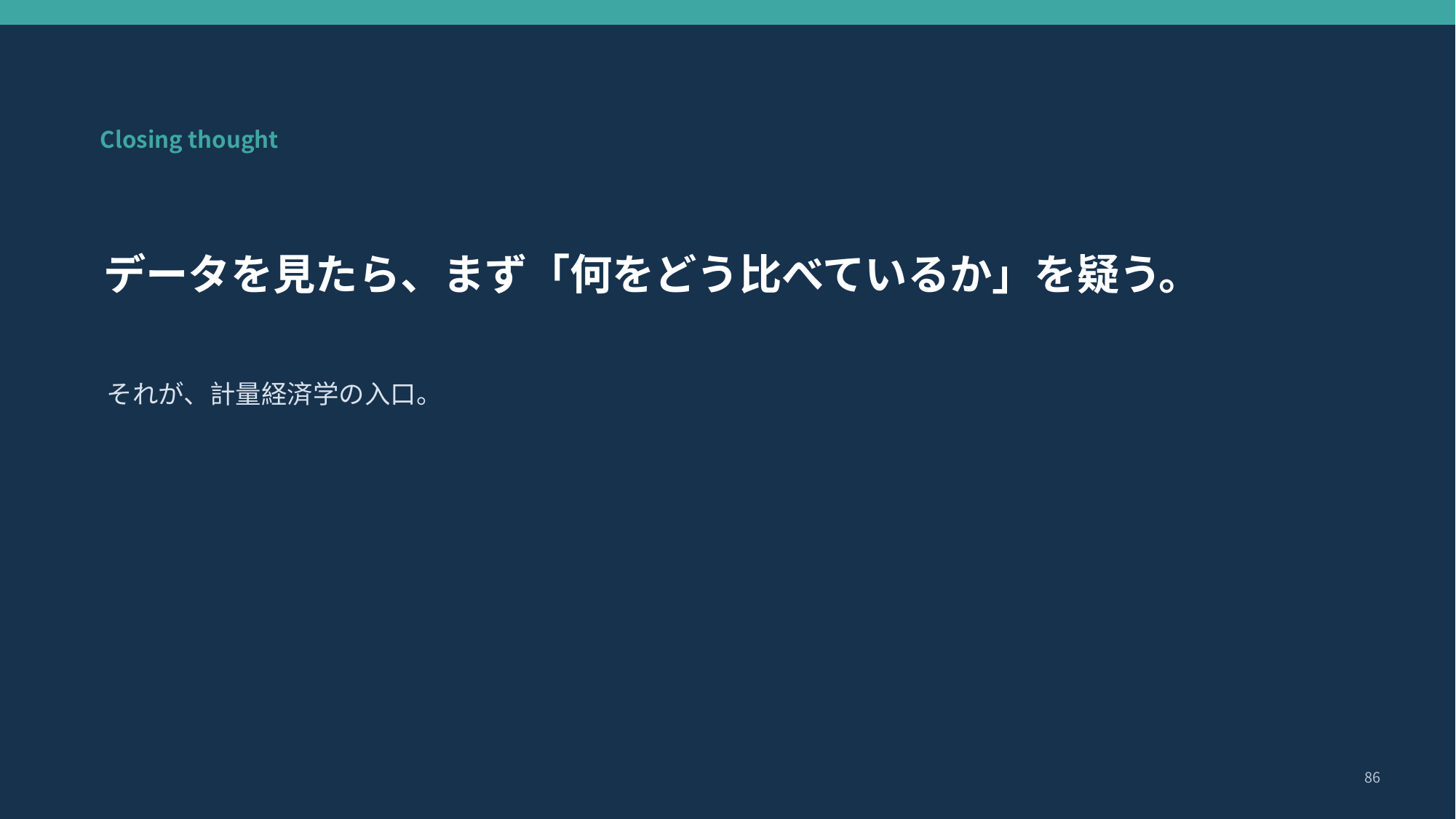

Closing thought
データを見たら、まず「何をどう比べているか」を疑う。
それが、計量経済学の入口。
86